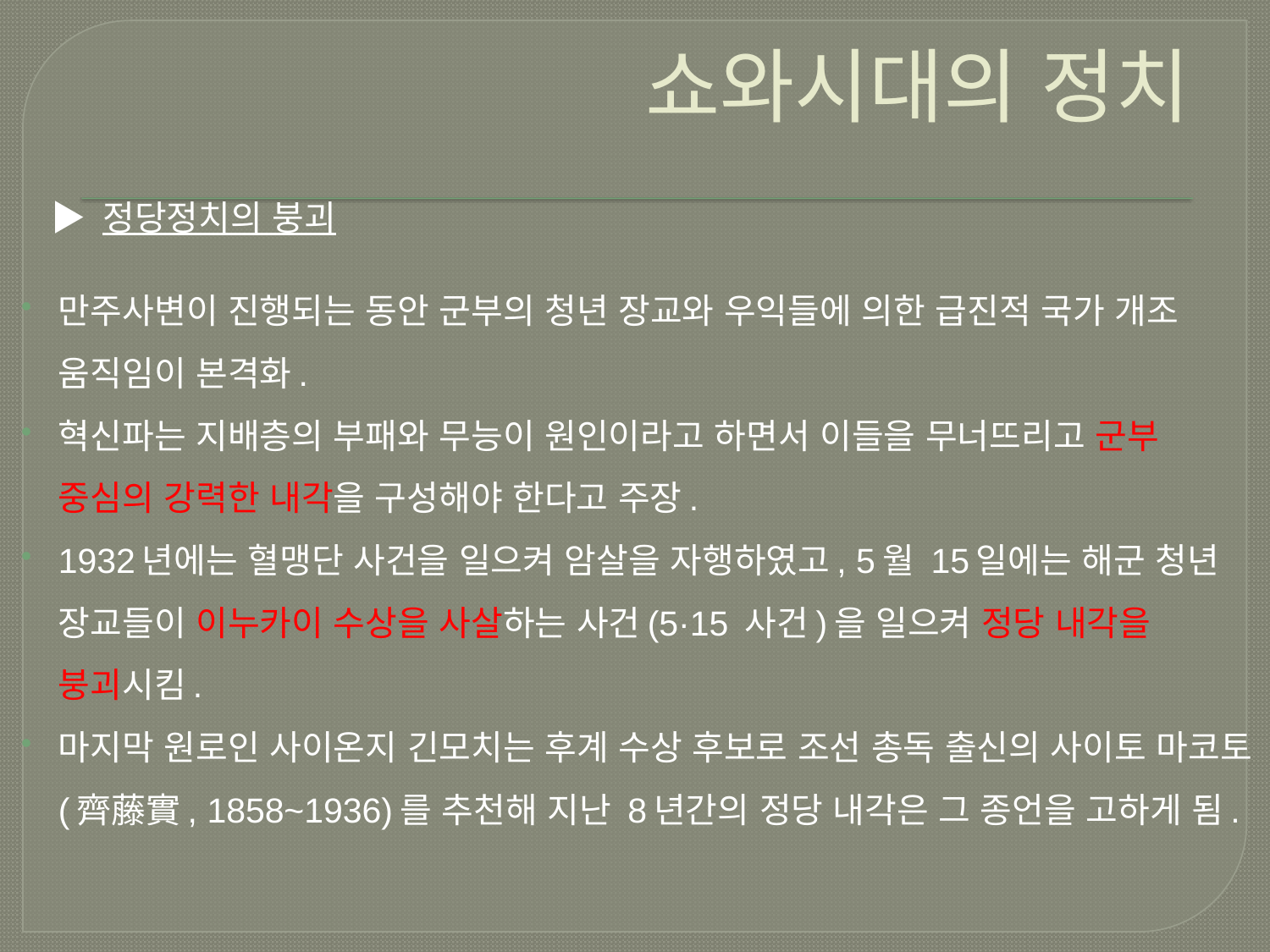

# 쇼와시대의 정치
   ▶ 정당정치의 붕괴

만주사변이 진행되는 동안 군부의 청년 장교와 우익들에 의한 급진적 국가 개조 움직임이 본격화.
혁신파는 지배층의 부패와 무능이 원인이라고 하면서 이들을 무너뜨리고 군부 중심의 강력한 내각을 구성해야 한다고 주장.
1932년에는 혈맹단 사건을 일으켜 암살을 자행하였고, 5월 15일에는 해군 청년 장교들이 이누카이 수상을 사살하는 사건(5·15 사건)을 일으켜 정당 내각을 붕괴시킴.
마지막 원로인 사이온지 긴모치는 후계 수상 후보로 조선 총독 출신의 사이토 마코토(齊藤實, 1858~1936)를 추천해 지난 8년간의 정당 내각은 그 종언을 고하게 됨.